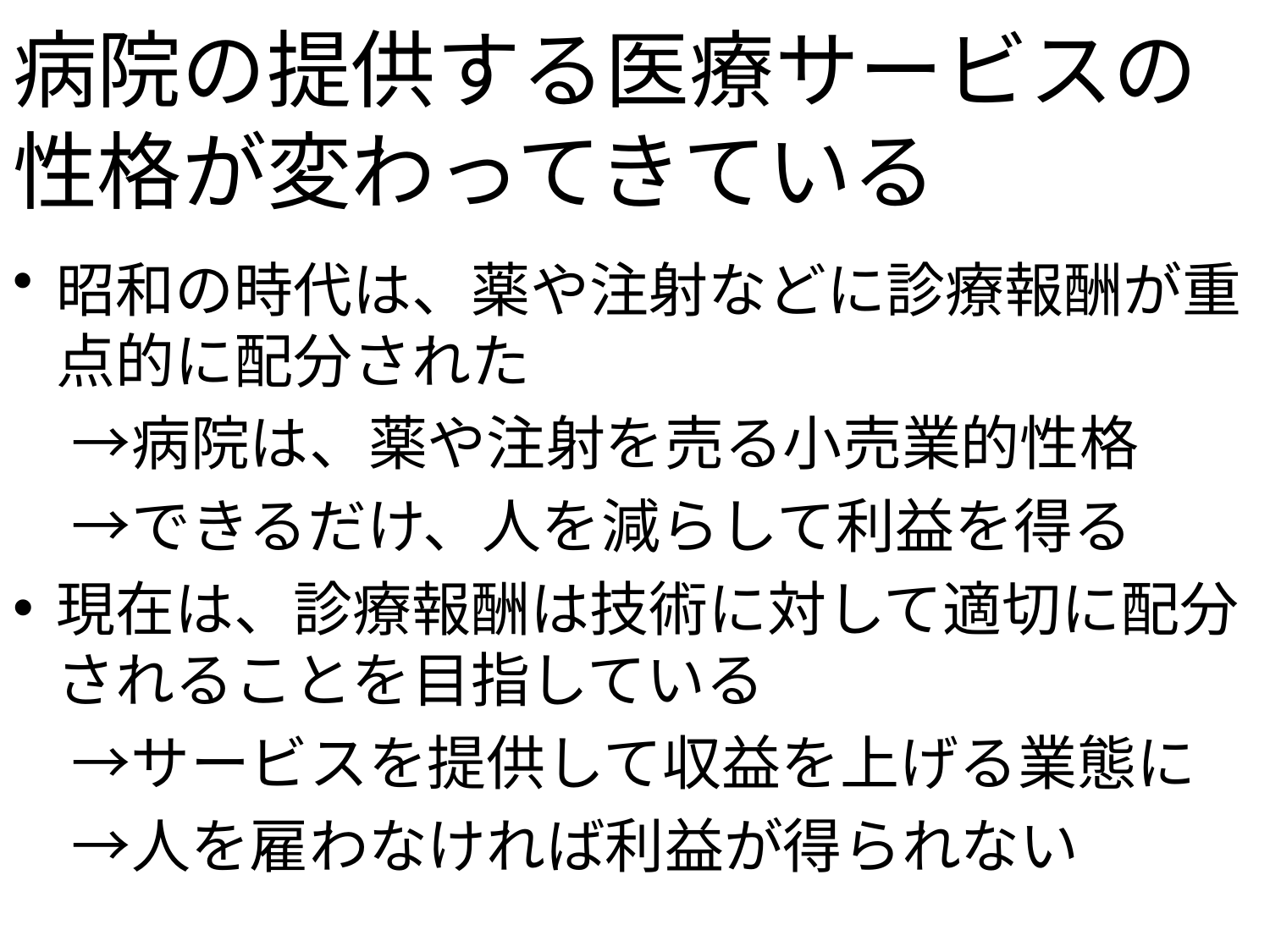

# 病院の提供する医療サービスの 性格が変わってきている
昭和の時代は、薬や注射などに診療報酬が重点的に配分された
　→病院は、薬や注射を売る小売業的性格
　→できるだけ、人を減らして利益を得る
現在は、診療報酬は技術に対して適切に配分されることを目指している
　→サービスを提供して収益を上げる業態に
　→人を雇わなければ利益が得られない